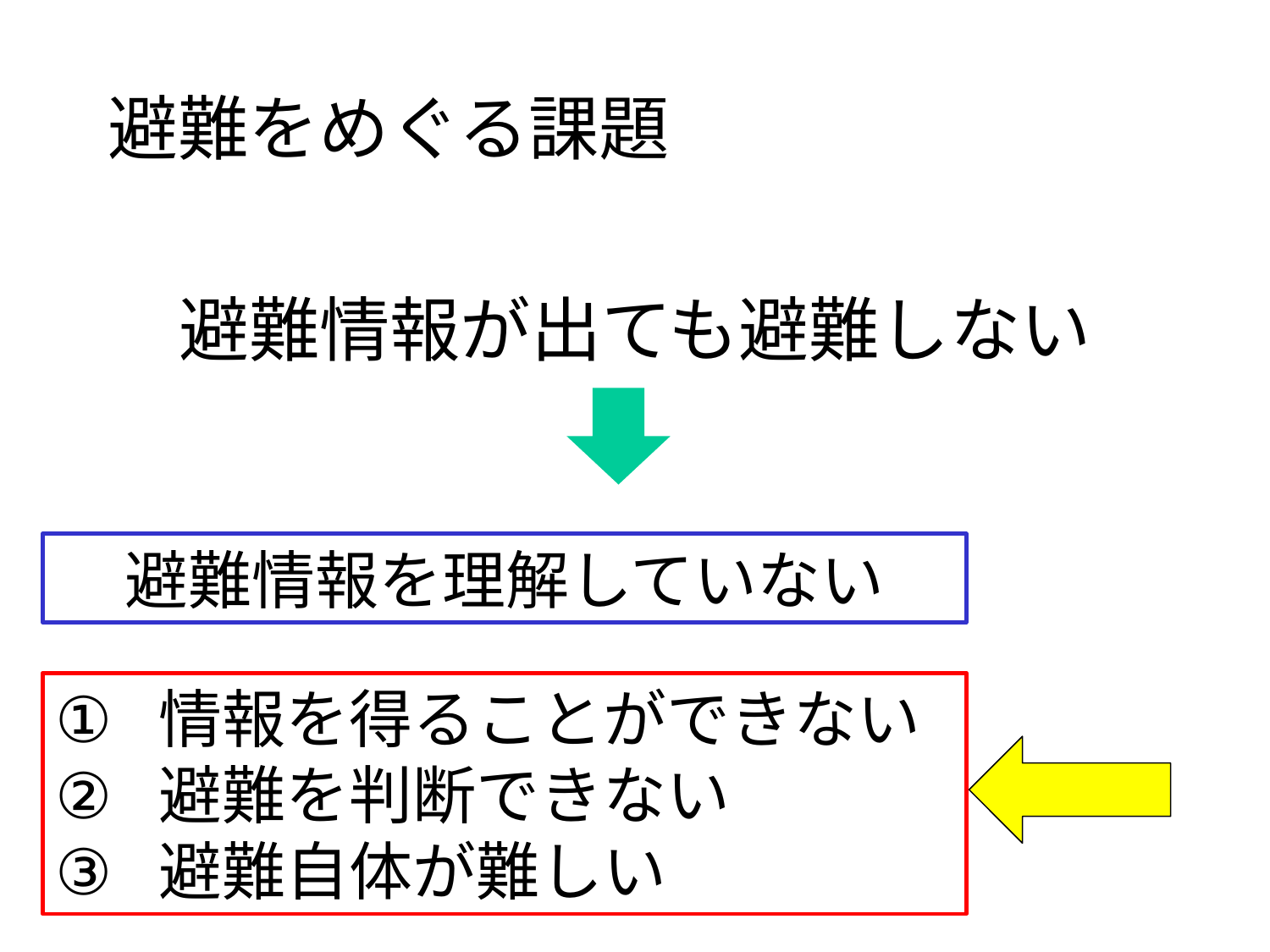

# 避難をめぐる課題
避難情報が出ても避難しない

避難情報を理解していない
情報を得ることができない
避難を判断できない
避難自体が難しい